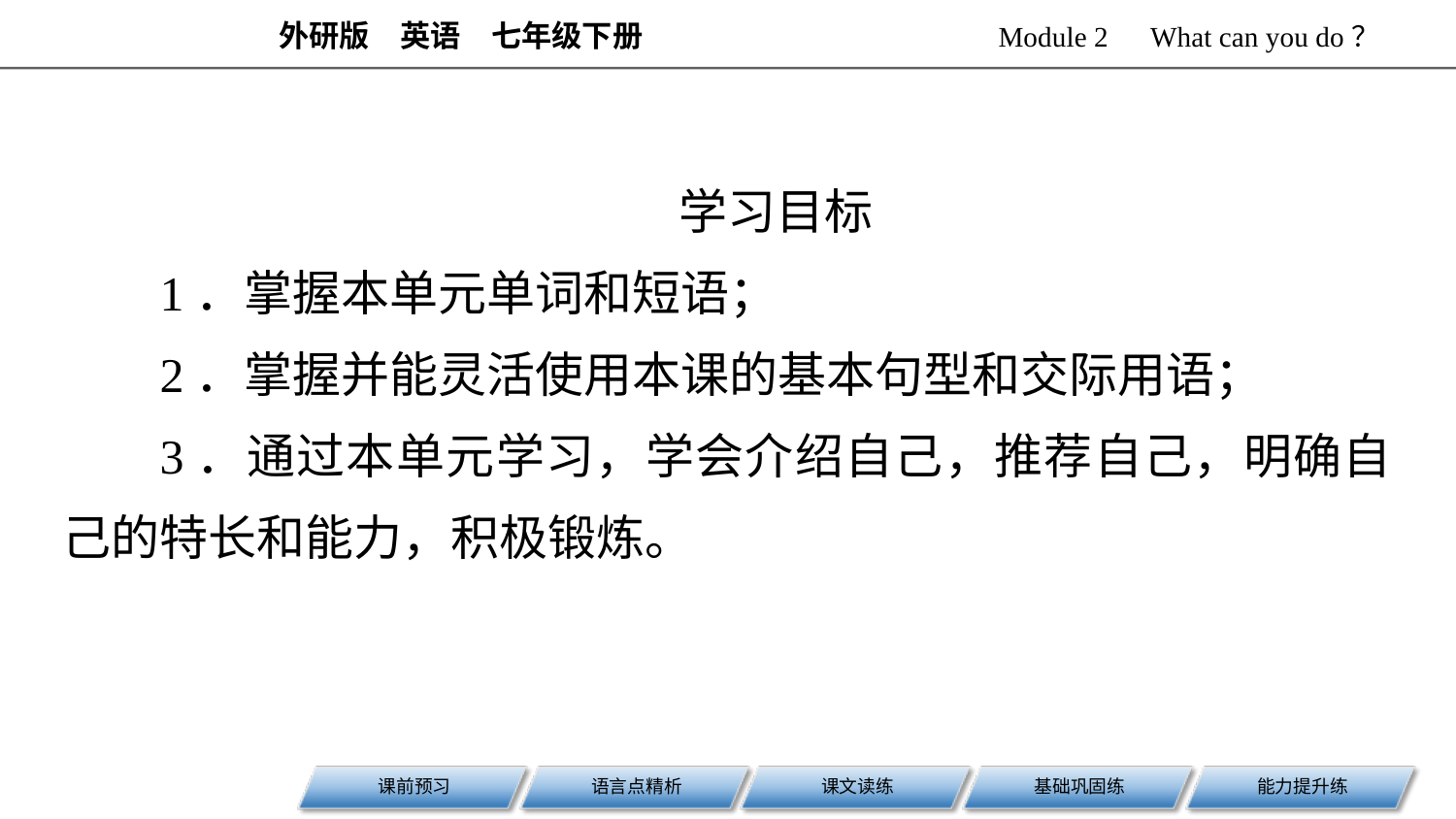

学习目标
1．掌握本单元单词和短语；
2．掌握并能灵活使用本课的基本句型和交际用语；
3．通过本单元学习，学会介绍自己，推荐自己，明确自己的特长和能力，积极锻炼。